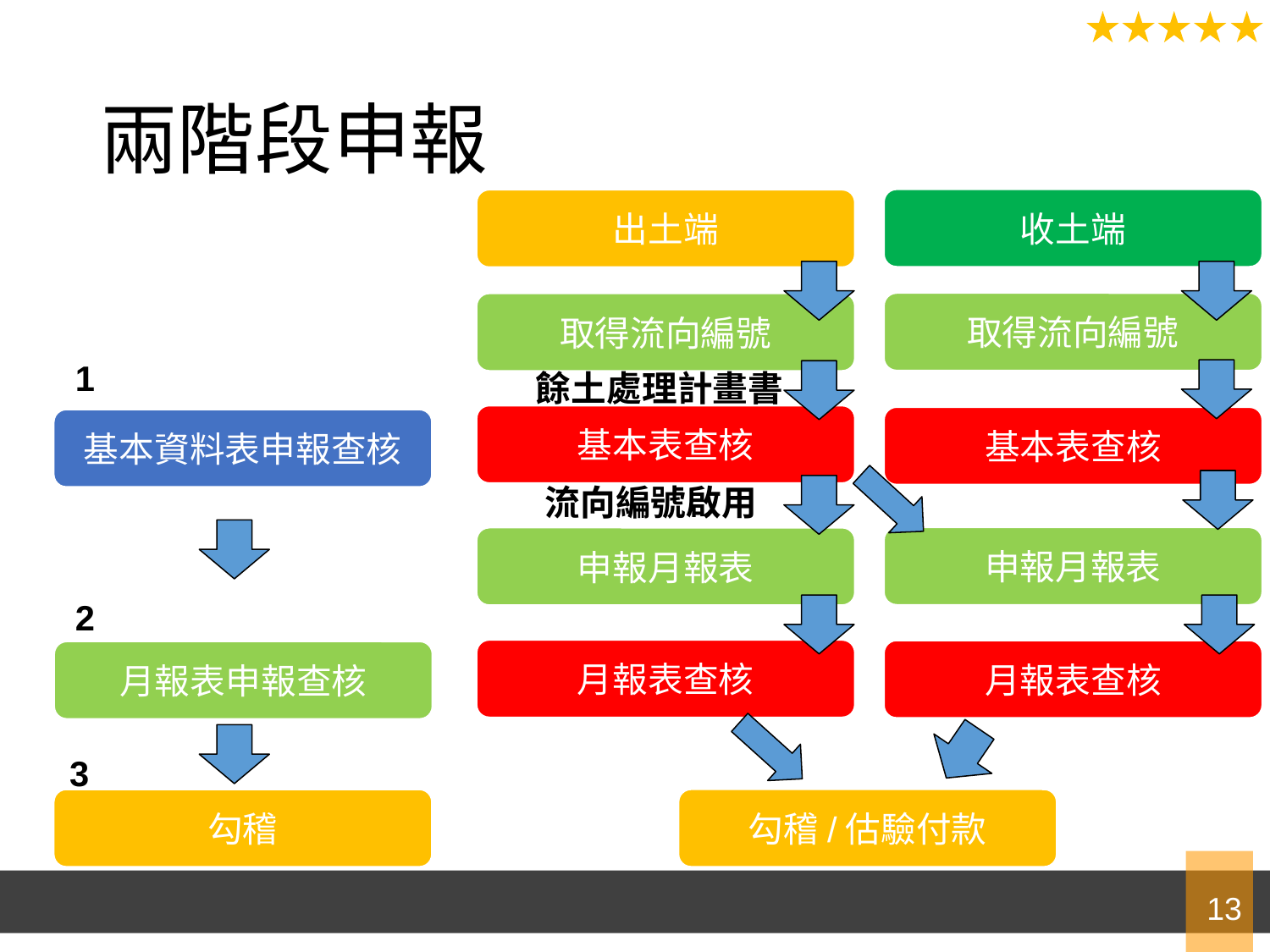

# 兩階段申報
收土端
出土端

取得流向編號
取得流向編號
1
餘土處理計畫書

基本表查核
基本表查核
基本資料表申報查核

流向編號啟用

申報月報表
申報月報表
2

月報表查核
月報表查核
月報表申報查核

3
勾稽/估驗付款
勾稽
13